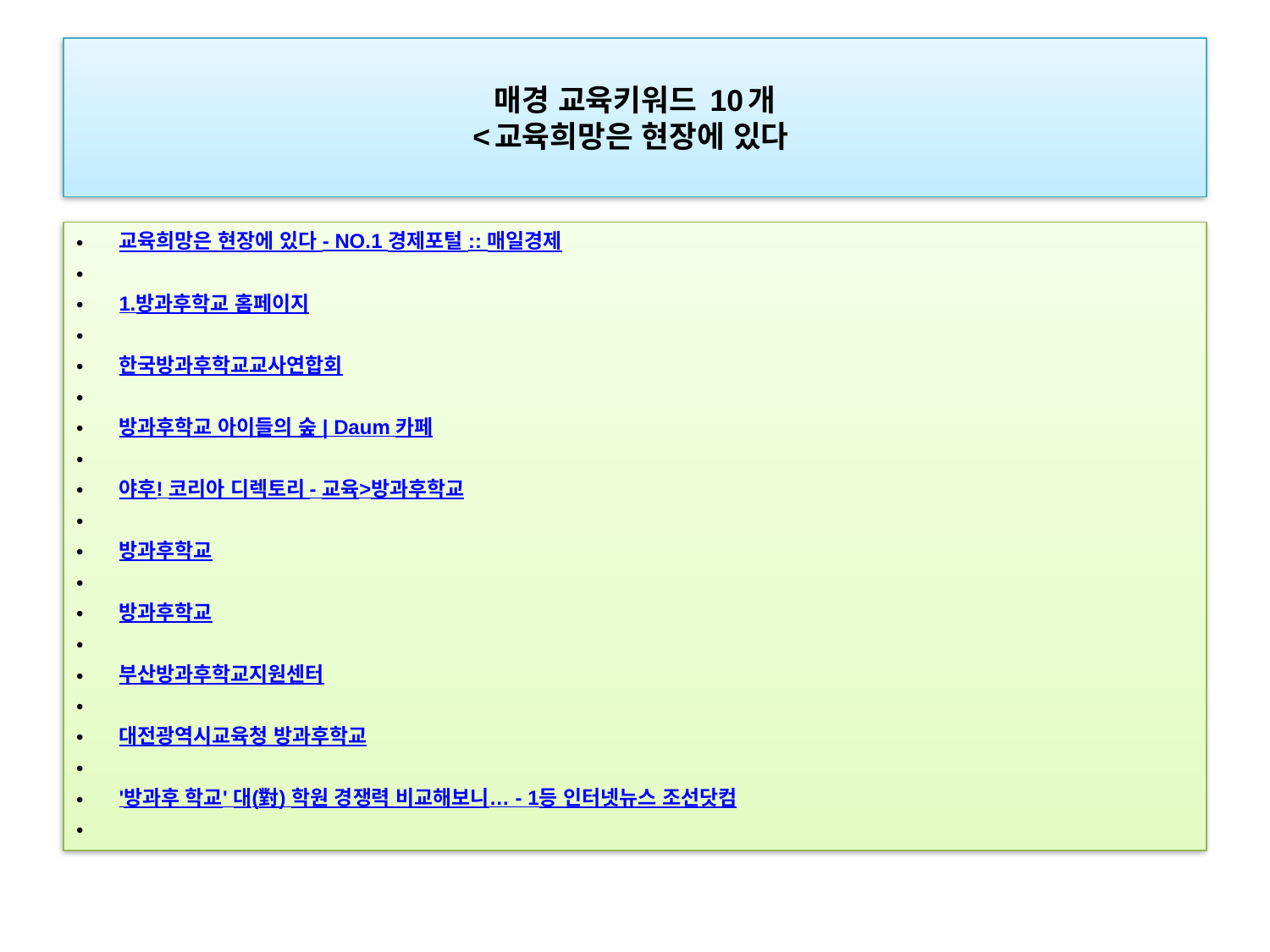

# 매경 교육키워드 10개 <교육희망은 현장에 있다
교육희망은 현장에 있다 - NO.1 경제포털 :: 매일경제

1.방과후학교 홈페이지

한국방과후학교교사연합회

방과후학교 아이들의 숲 | Daum 카페

야후! 코리아 디렉토리 - 교육>방과후학교

방과후학교

방과후학교

부산방과후학교지원센터

대전광역시교육청 방과후학교

'방과후 학교' 대(對) 학원 경쟁력 비교해보니… - 1등 인터넷뉴스 조선닷컴